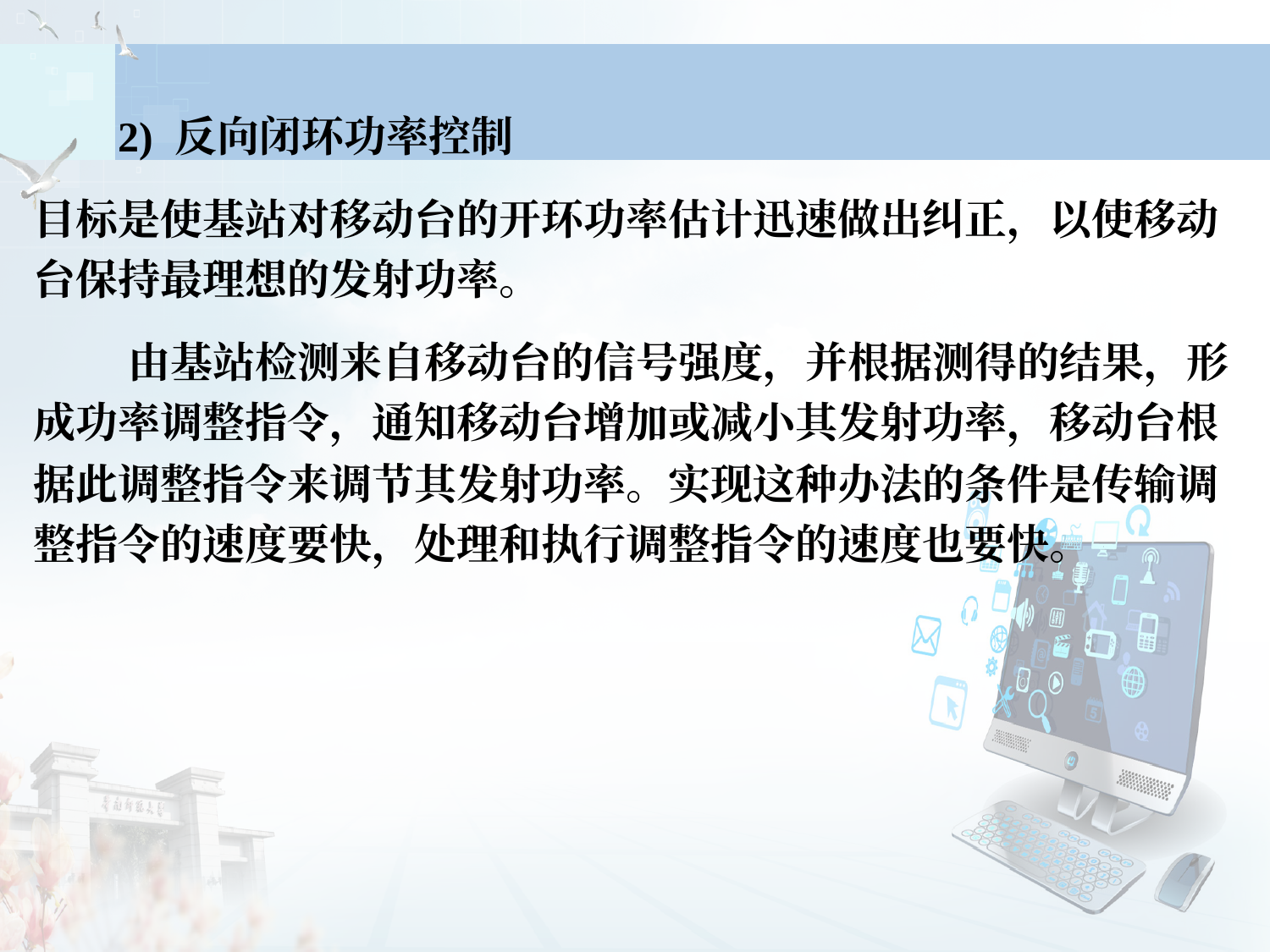

2) 反向闭环功率控制
目标是使基站对移动台的开环功率估计迅速做出纠正，以使移动台保持最理想的发射功率。
        由基站检测来自移动台的信号强度，并根据测得的结果，形成功率调整指令，通知移动台增加或减小其发射功率，移动台根据此调整指令来调节其发射功率。实现这种办法的条件是传输调整指令的速度要快，处理和执行调整指令的速度也要快。